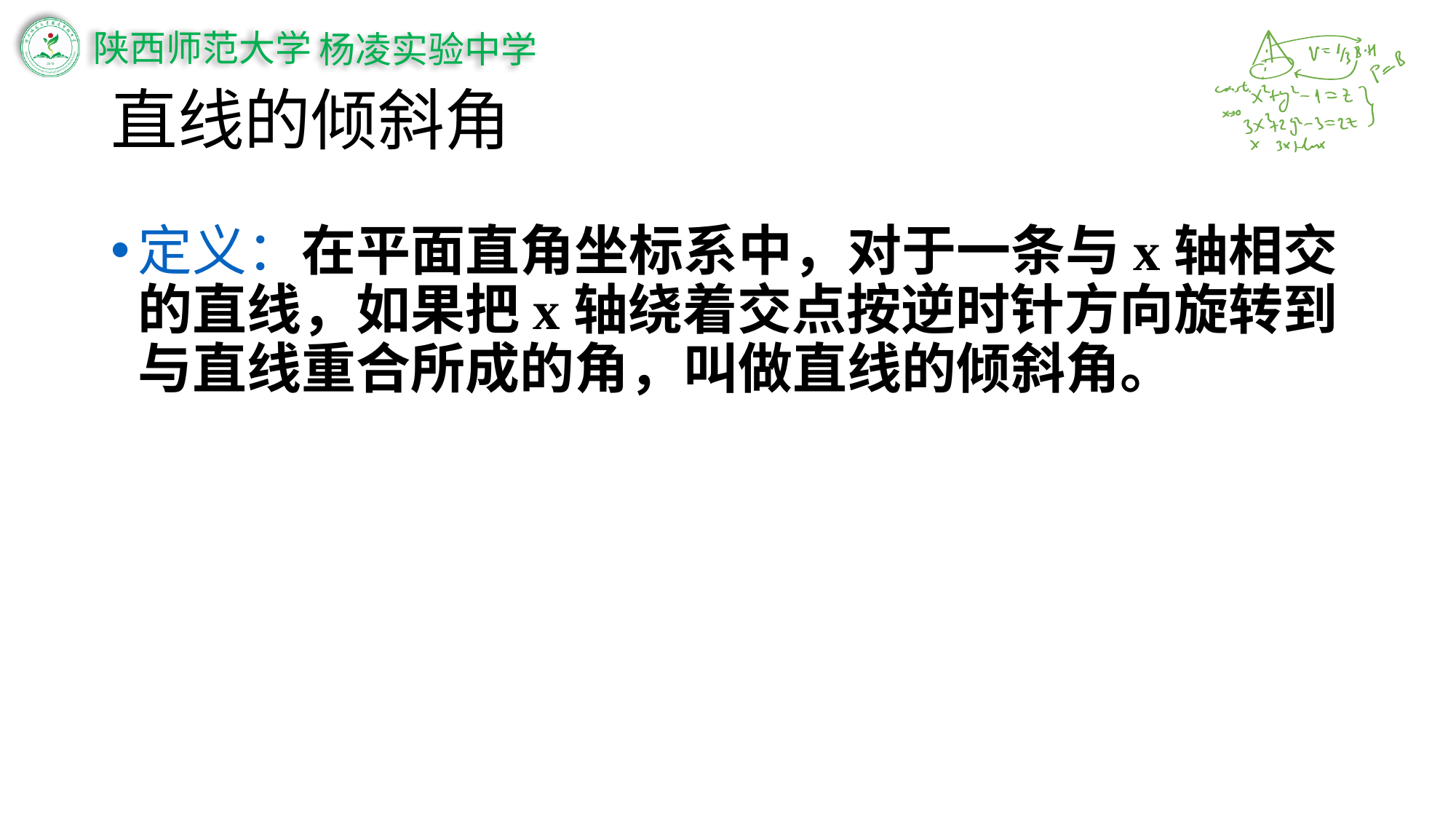

# 直线的倾斜角
定义：在平面直角坐标系中，对于一条与x轴相交的直线，如果把x轴绕着交点按逆时针方向旋转到与直线重合所成的角，叫做直线的倾斜角。